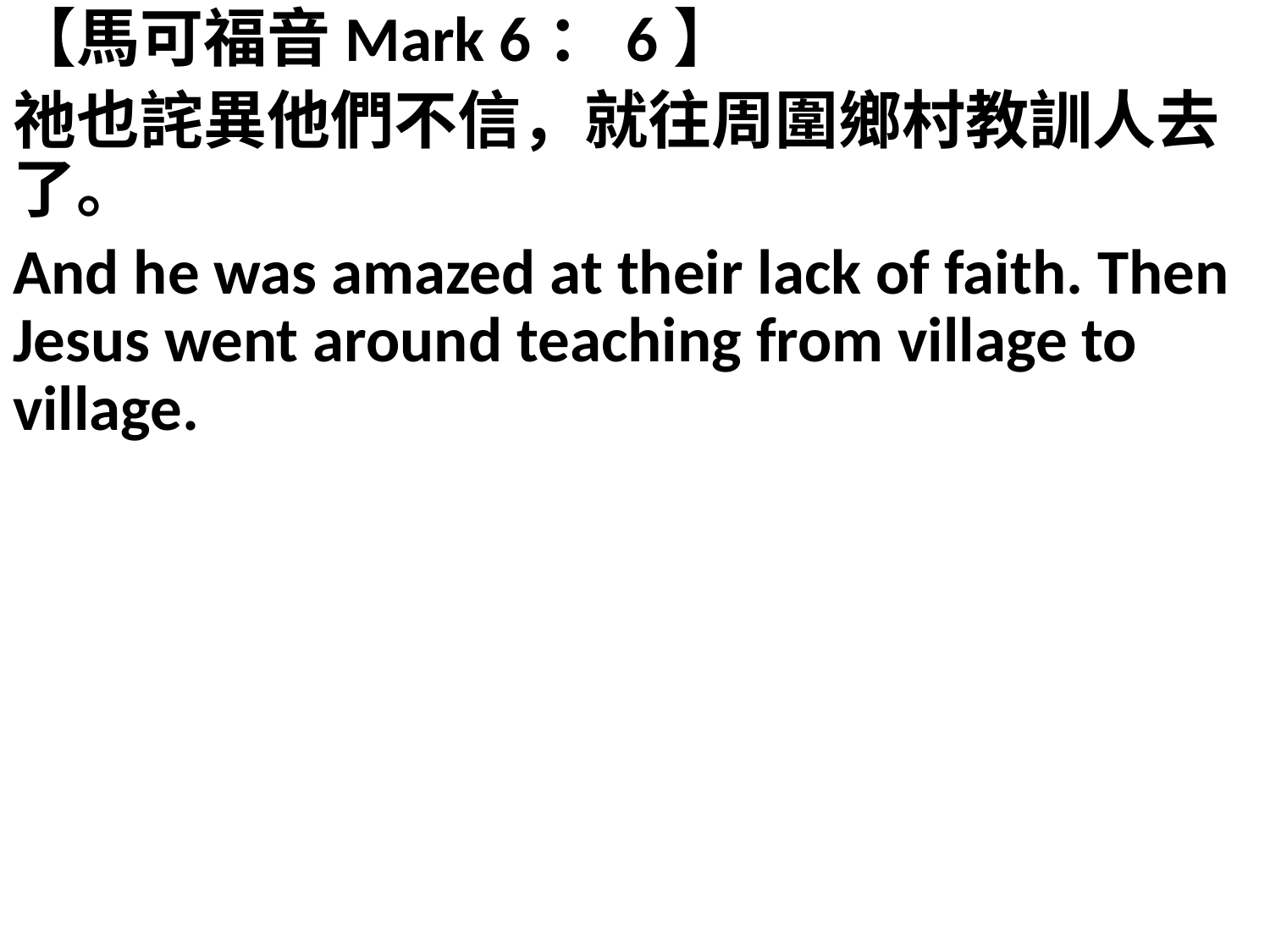

【馬可福音Mark 6：6】
祂也詫異他們不信，就往周圍鄉村教訓人去了。
And he was amazed at their lack of faith. Then Jesus went around teaching from village to village.